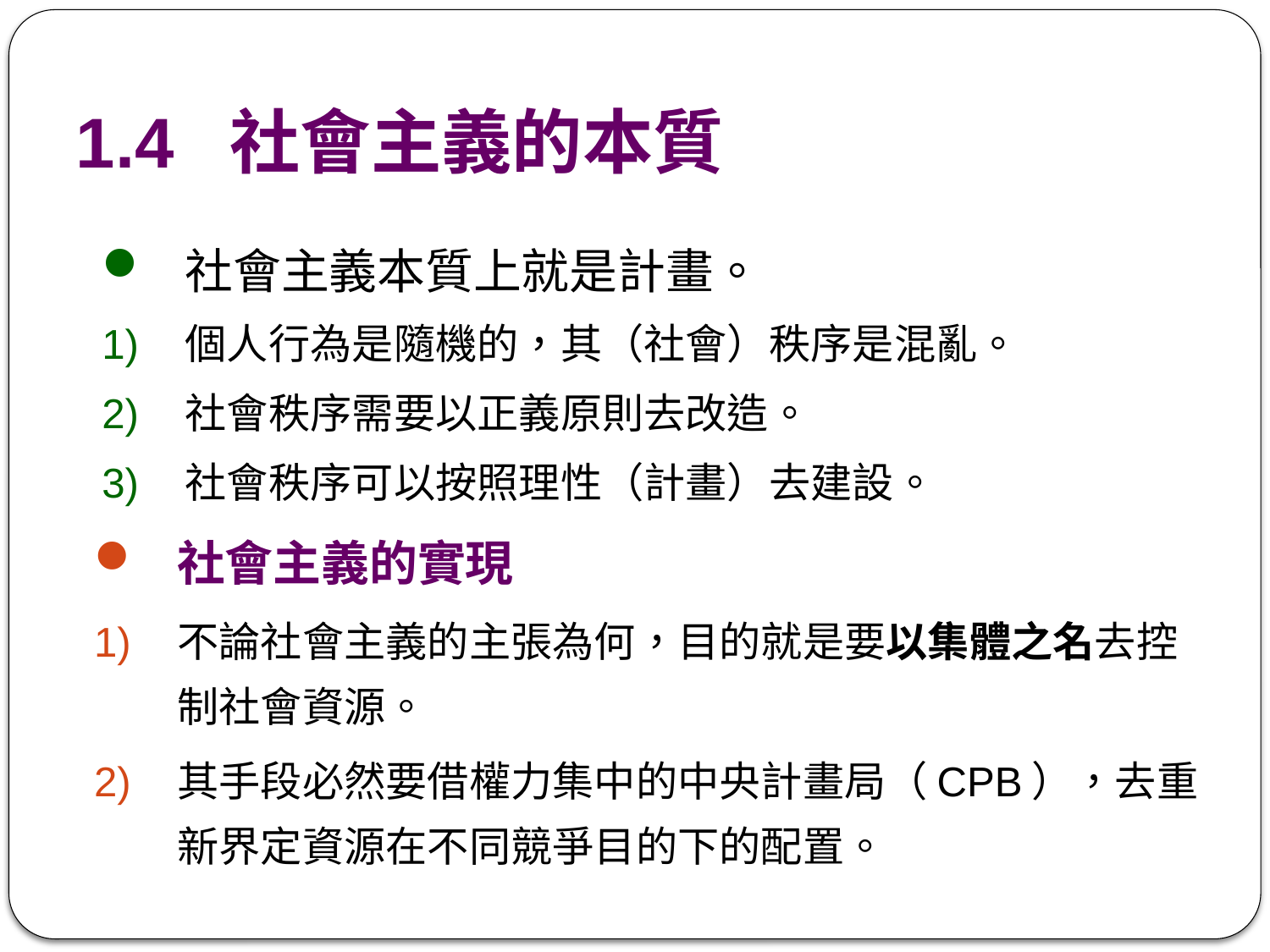

# 1.4  社會主義的本質
社會主義本質上就是計畫。
個人行為是隨機的，其（社會）秩序是混亂。
社會秩序需要以正義原則去改造。
社會秩序可以按照理性（計畫）去建設。
社會主義的實現
不論社會主義的主張為何，目的就是要以集體之名去控制社會資源。
其手段必然要借權力集中的中央計畫局（CPB），去重新界定資源在不同競爭目的下的配置。

7